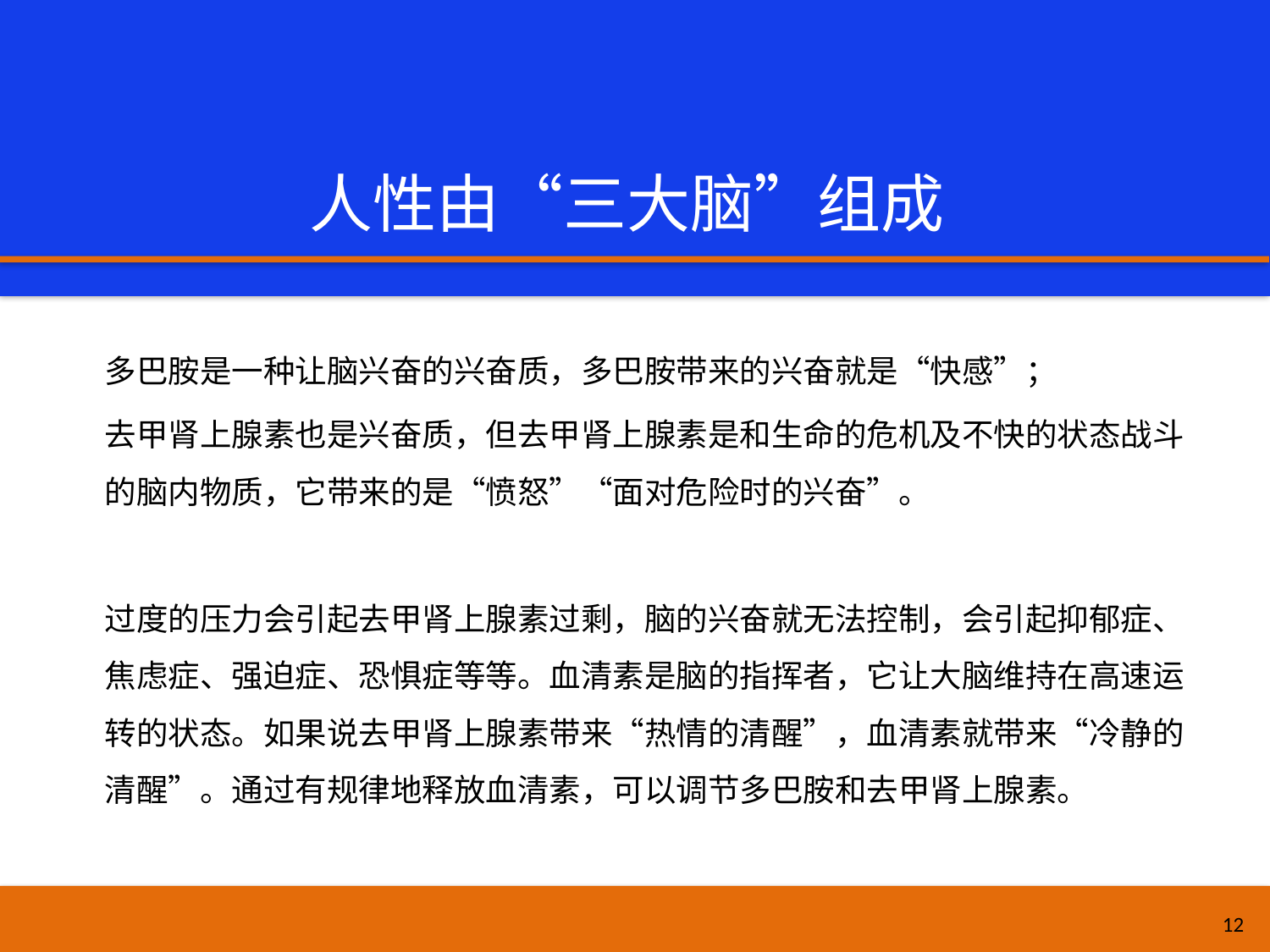

# 人性由“三大脑”组成
多巴胺是一种让脑兴奋的兴奋质，多巴胺带来的兴奋就是“快感”；
去甲肾上腺素也是兴奋质，但去甲肾上腺素是和生命的危机及不快的状态战斗的脑内物质，它带来的是“愤怒”“面对危险时的兴奋”。

过度的压力会引起去甲肾上腺素过剩，脑的兴奋就无法控制，会引起抑郁症、焦虑症、强迫症、恐惧症等等。血清素是脑的指挥者，它让大脑维持在高速运转的状态。如果说去甲肾上腺素带来“热情的清醒”，血清素就带来“冷静的清醒”。通过有规律地释放血清素，可以调节多巴胺和去甲肾上腺素。